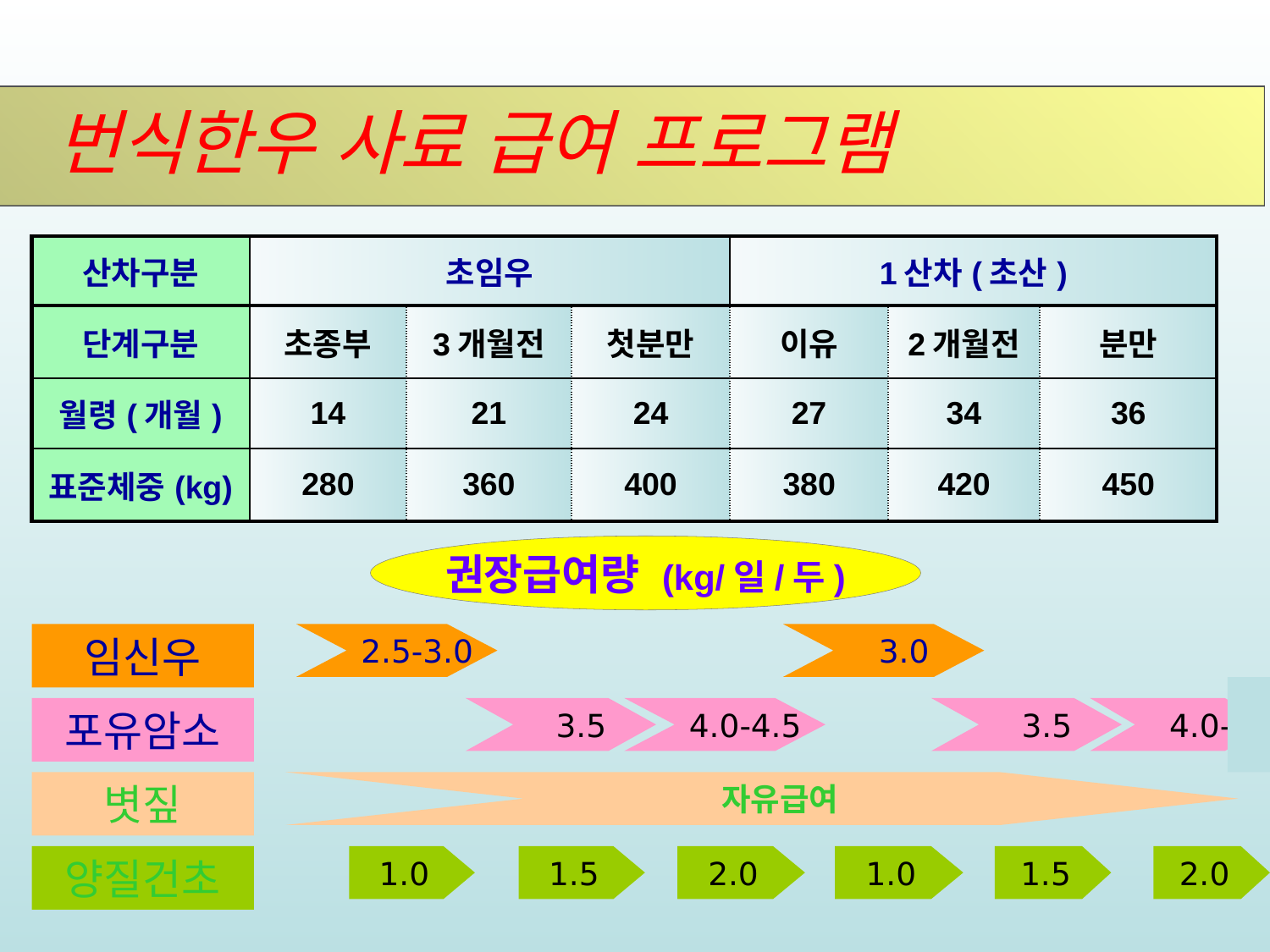

번식한우 사료 급여 프로그램
| 산차구분 | 초임우 |  |  | 1산차(초산) |  |  |
| --- | --- | --- | --- | --- | --- | --- |
| 단계구분 | 초종부 | 3개월전 | 첫분만 | 이유 | 2개월전 | 분만 |
| 월령(개월) | 14 | 21 | 24 | 27 | 34 | 36 |
| 표준체중(kg) | 280 | 360 | 400 | 380 | 420 | 450 |
권장급여량 (kg/일/두)
임신우
    2.5-3.0
    3.0

포유암소
    3.5
    4.0-4.5
    3.5
    4.0-
볏짚
    자유급여
양질건초
1.0
1.5
2.0
1.0
1.5
2.0